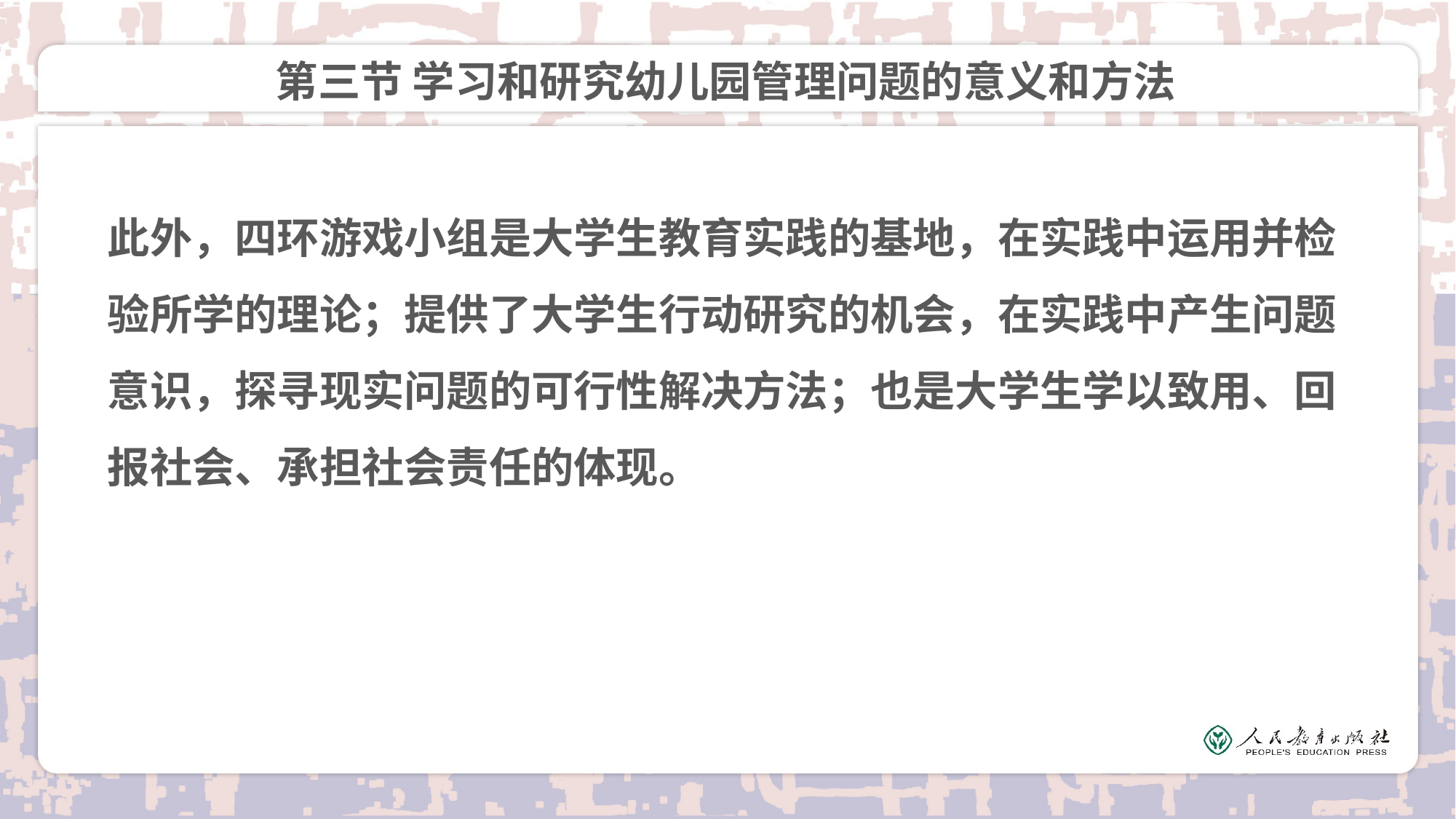

# 第三节 学习和研究幼儿园管理问题的意义和方法
此外，四环游戏小组是大学生教育实践的基地，在实践中运用并检验所学的理论；提供了大学生行动研究的机会，在实践中产生问题意识，探寻现实问题的可行性解决方法；也是大学生学以致用、回报社会、承担社会责任的体现。